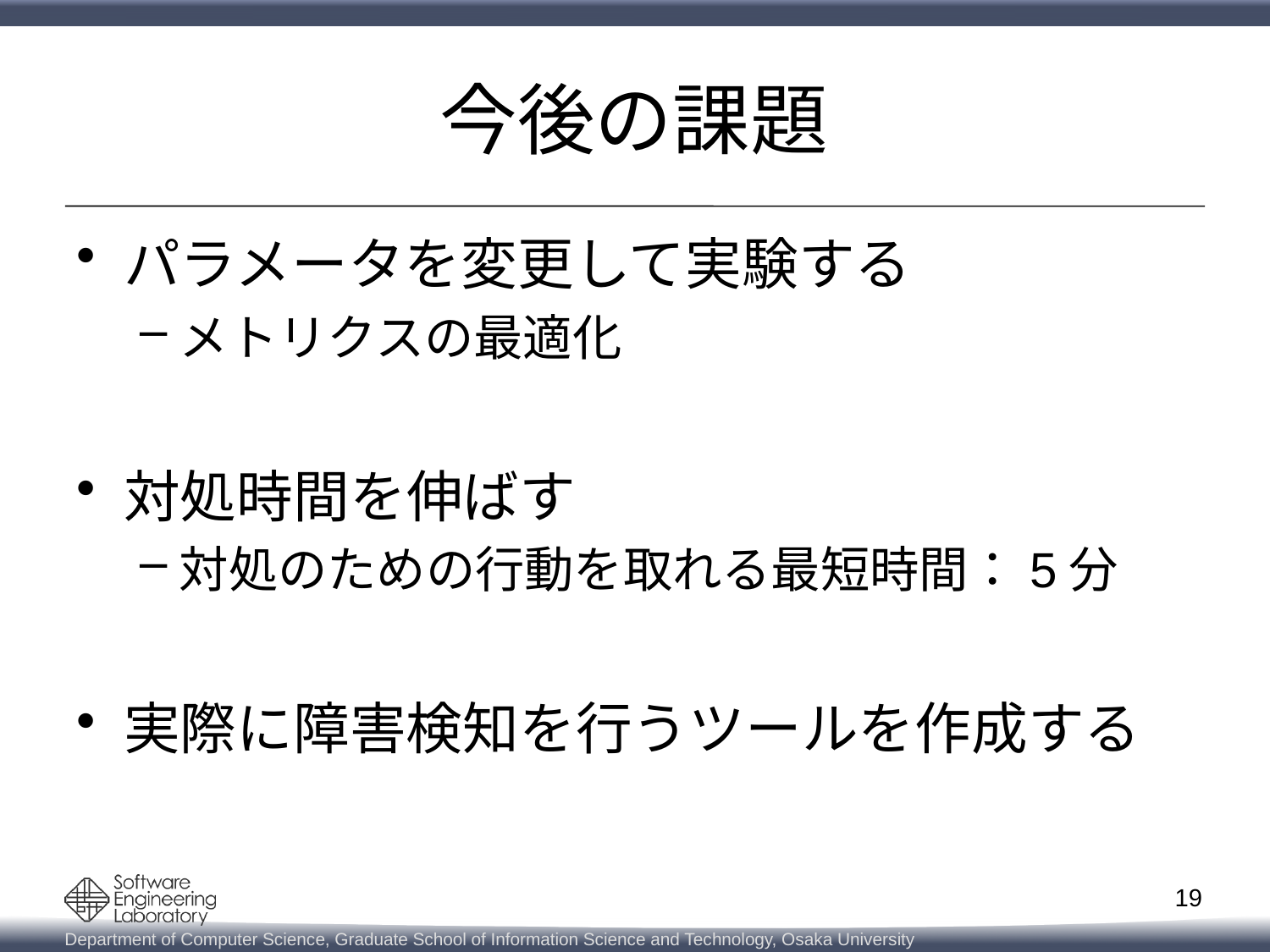

# 今後の課題
パラメータを変更して実験する
メトリクスの最適化

対処時間を伸ばす
対処のための行動を取れる最短時間：5分

実際に障害検知を行うツールを作成する
19